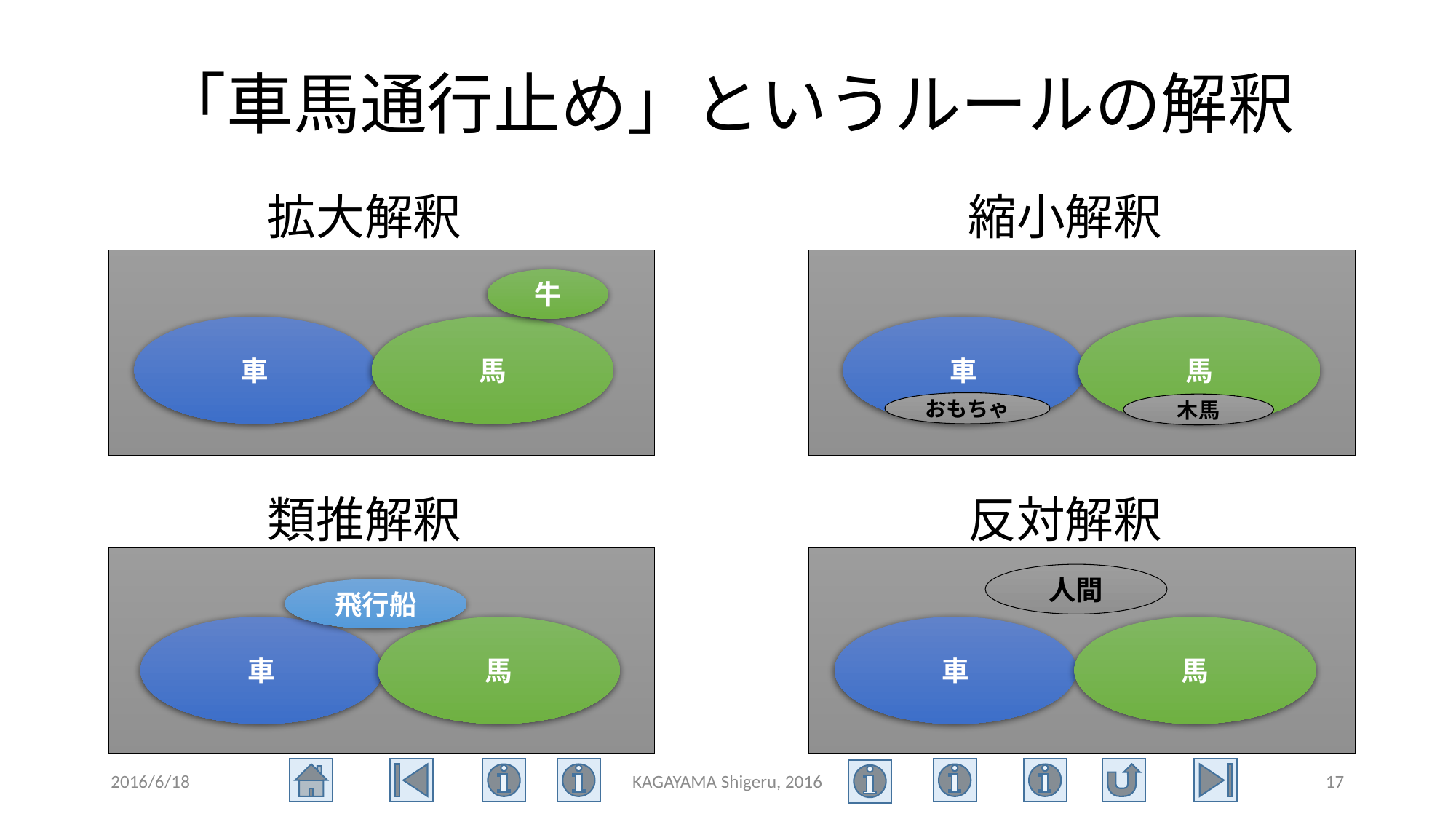

# 「車馬通行止め」というルールの解釈
拡大解釈
縮小解釈

牛
車
馬
車
馬
おもちゃ
木馬
類推解釈
反対解釈

人間
飛行船
車
馬
車
馬
2016/6/18
KAGAYAMA Shigeru, 2016
17